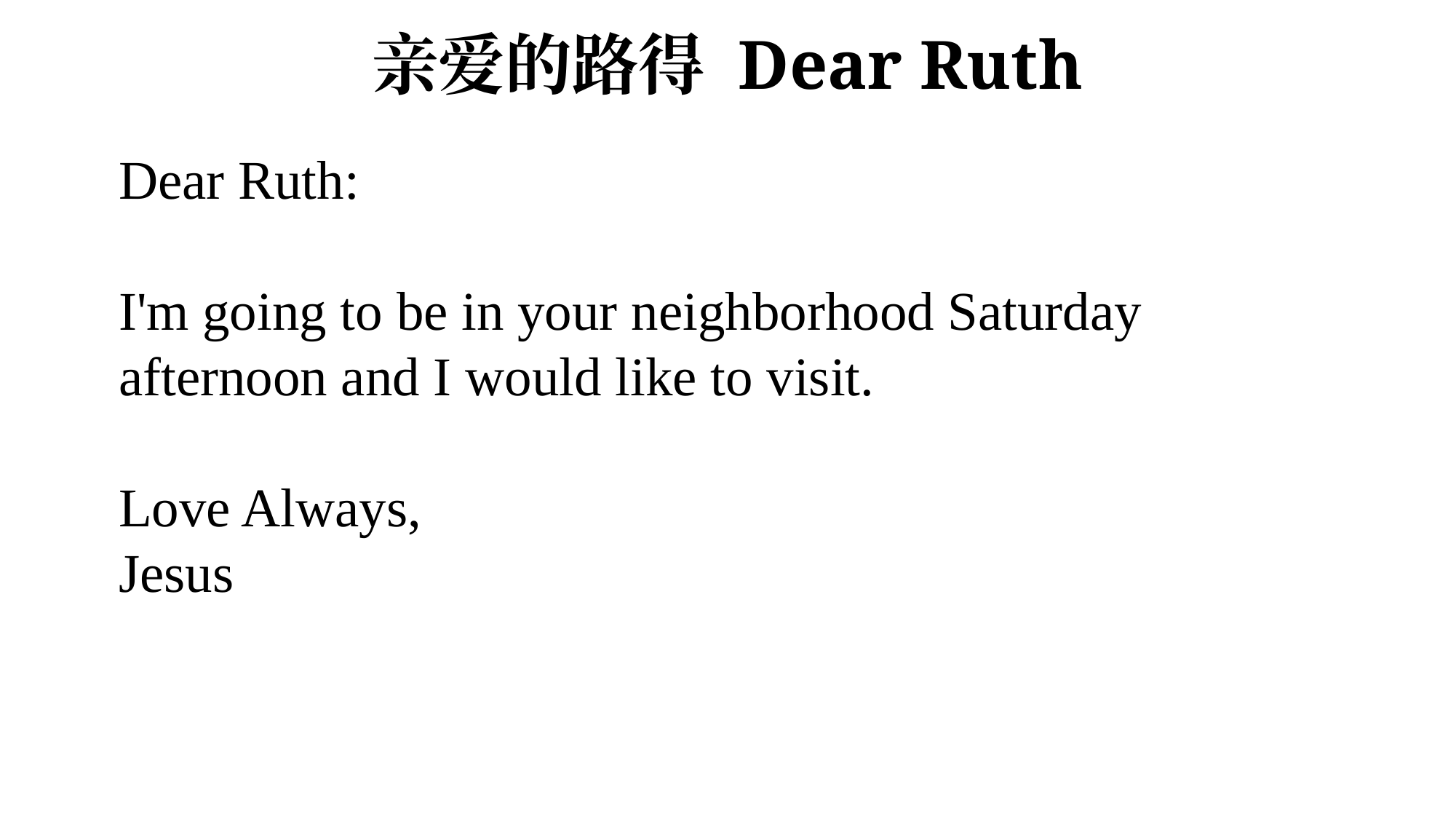

# 亲爱的路得 Dear Ruth
Dear Ruth:

I'm going to be in your neighborhood Saturday afternoon and I would like to visit.

Love Always,
Jesus